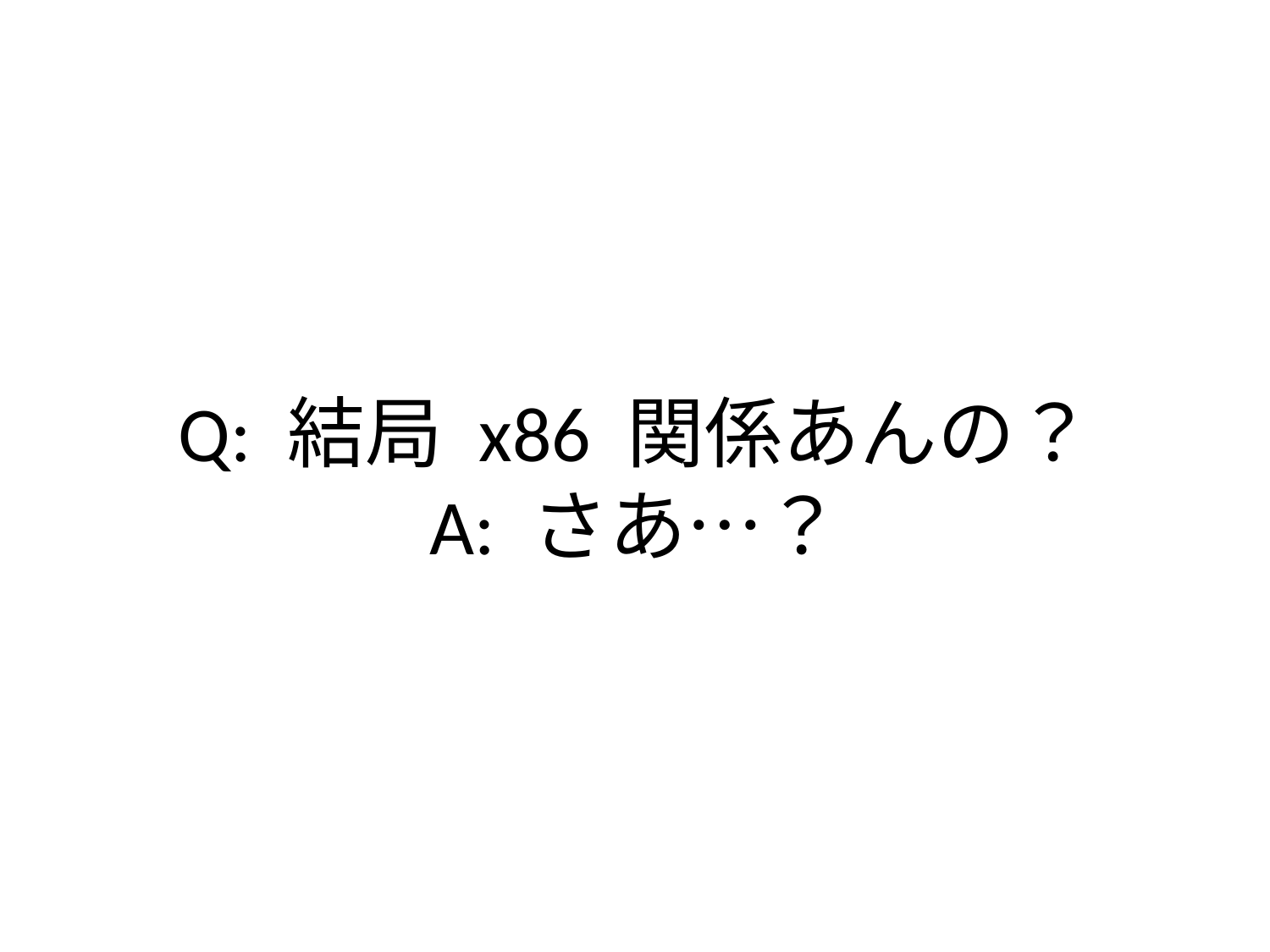

# Q: 結局 x86 関係あんの？ A: さあ…？